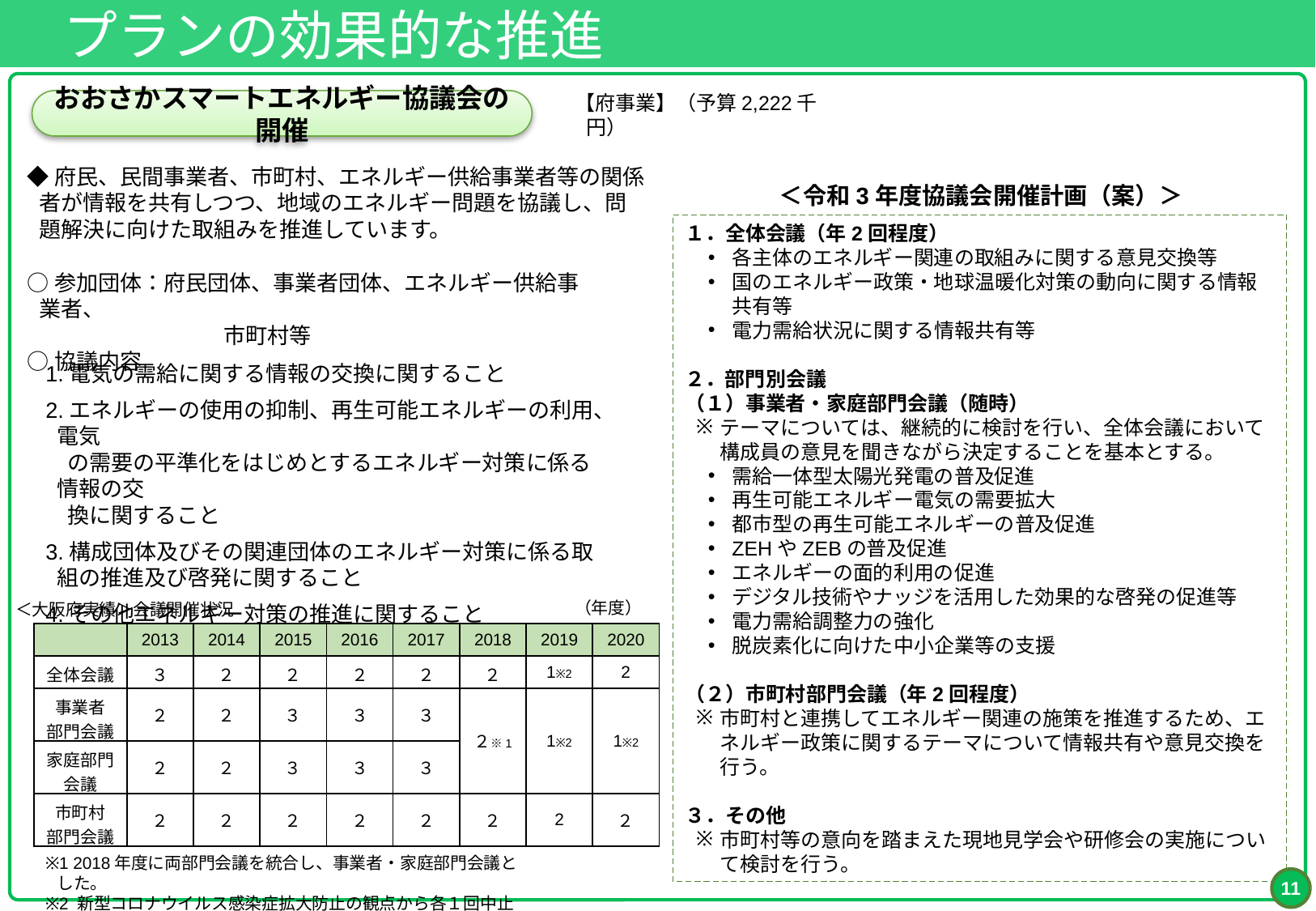

プランの効果的な推進

おおさかスマートエネルギー協議会の開催
【府事業】（予算2,222千円）
◆府民、民間事業者、市町村、エネルギー供給事業者等の関係者が情報を共有しつつ、地域のエネルギー問題を協議し、問題解決に向けた取組みを推進しています。
＜令和3年度協議会開催計画（案）＞
１．全体会議（年2回程度）
各主体のエネルギー関連の取組みに関する意見交換等
国のエネルギー政策・地球温暖化対策の動向に関する情報共有等
電力需給状況に関する情報共有等

２．部門別会議
（１）事業者・家庭部門会議（随時）
テーマについては、継続的に検討を行い、全体会議において構成員の意見を聞きながら決定することを基本とする。
需給一体型太陽光発電の普及促進
再生可能エネルギー電気の需要拡大
都市型の再生可能エネルギーの普及促進
ZEHやZEBの普及促進
エネルギーの面的利用の促進
デジタル技術やナッジを活用した効果的な啓発の促進等
電力需給調整力の強化
脱炭素化に向けた中小企業等の支援

（２）市町村部門会議（年2回程度）
市町村と連携してエネルギー関連の施策を推進するため、エネルギー政策に関するテーマについて情報共有や意見交換を行う。

３．その他
市町村等の意向を踏まえた現地見学会や研修会の実施について検討を行う。
○参加団体：府民団体、事業者団体、エネルギー供給事業者、
　　　　　　　　　市町村等
○協議内容
1.電気の需給に関する情報の交換に関すること
2.エネルギーの使用の抑制、再生可能エネルギーの利用、電気
　の需要の平準化をはじめとするエネルギー対策に係る情報の交
　換に関すること
3.構成団体及びその関連団体のエネルギー対策に係る取組の推進及び啓発に関すること
4.その他エネルギー対策の推進に関すること
（年度）
＜大阪府実績＞会議開催状況
|  | 2013 | 2014 | 2015 | 2016 | 2017 | 2018 | 2019 | 2020 |
| --- | --- | --- | --- | --- | --- | --- | --- | --- |
| 全体会議 | ３ | ２ | ２ | ２ | ２ | ２ | 1※2 | 2 |
| 事業者 部門会議 | ２ | ２ | ３ | ３ | ３ | ２※1 | 1※2 | 1※2 |
| 家庭部門 会議 | ２ | ２ | ３ | ３ | ３ |  |  |  |
| 市町村 部門会議 | ２ | ２ | ２ | ２ | ２ | ２ | 2 | ２ |
※1 2018年度に両部門会議を統合し、事業者・家庭部門会議とした。
※2 新型コロナウイルス感染症拡大防止の観点から各１回中止
11